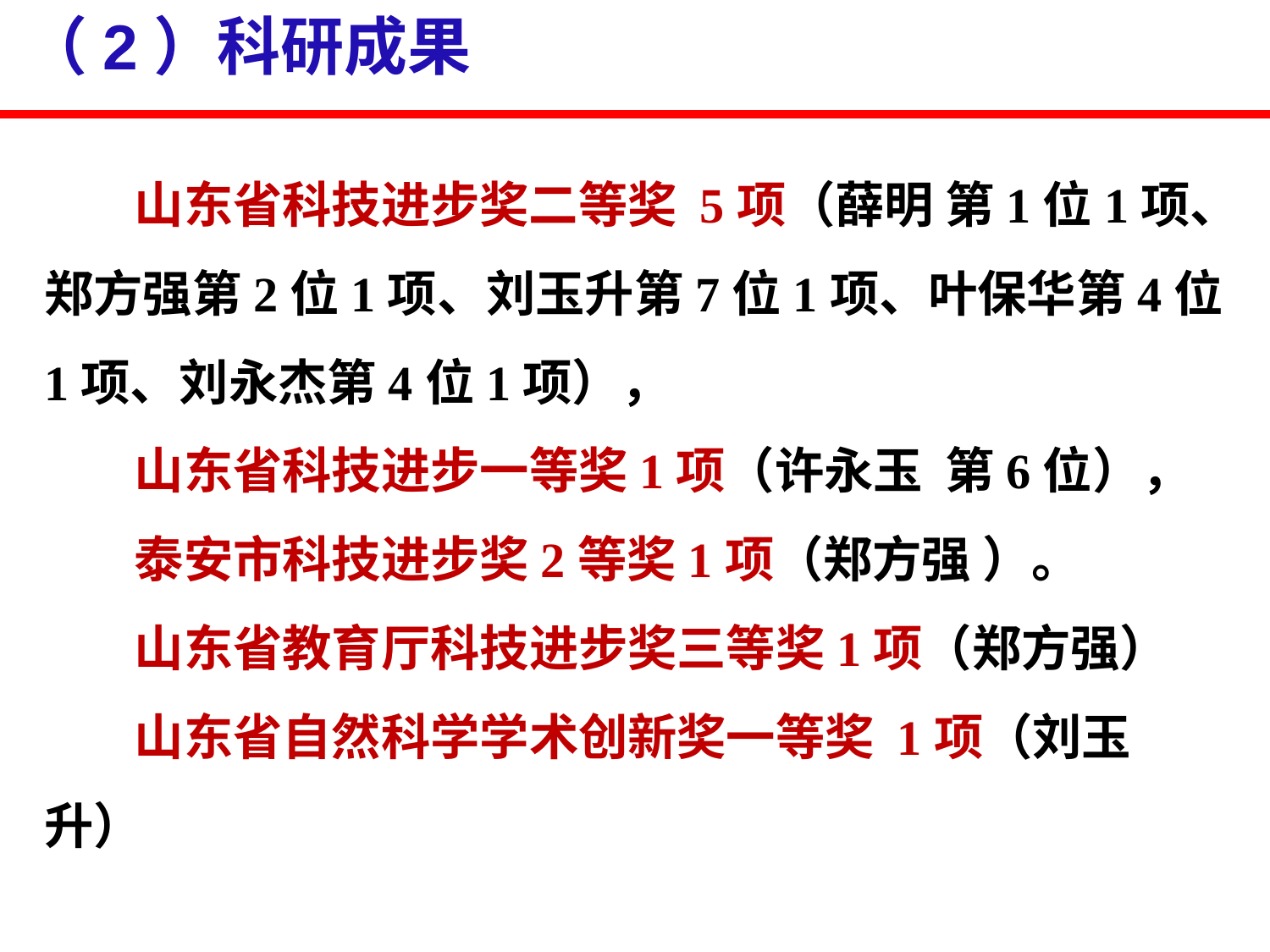

（2）科研成果
       山东省科技进步奖二等奖 5项（薛明 第1位1项、郑方强第2位1项、刘玉升第7位1项、叶保华第4位1项、刘永杰第4位1项），
       山东省科技进步一等奖1项（许永玉  第6位），
       泰安市科技进步奖2等奖1项（郑方强 ）。
       山东省教育厅科技进步奖三等奖1项（郑方强）
       山东省自然科学学术创新奖一等奖 1项（刘玉升）